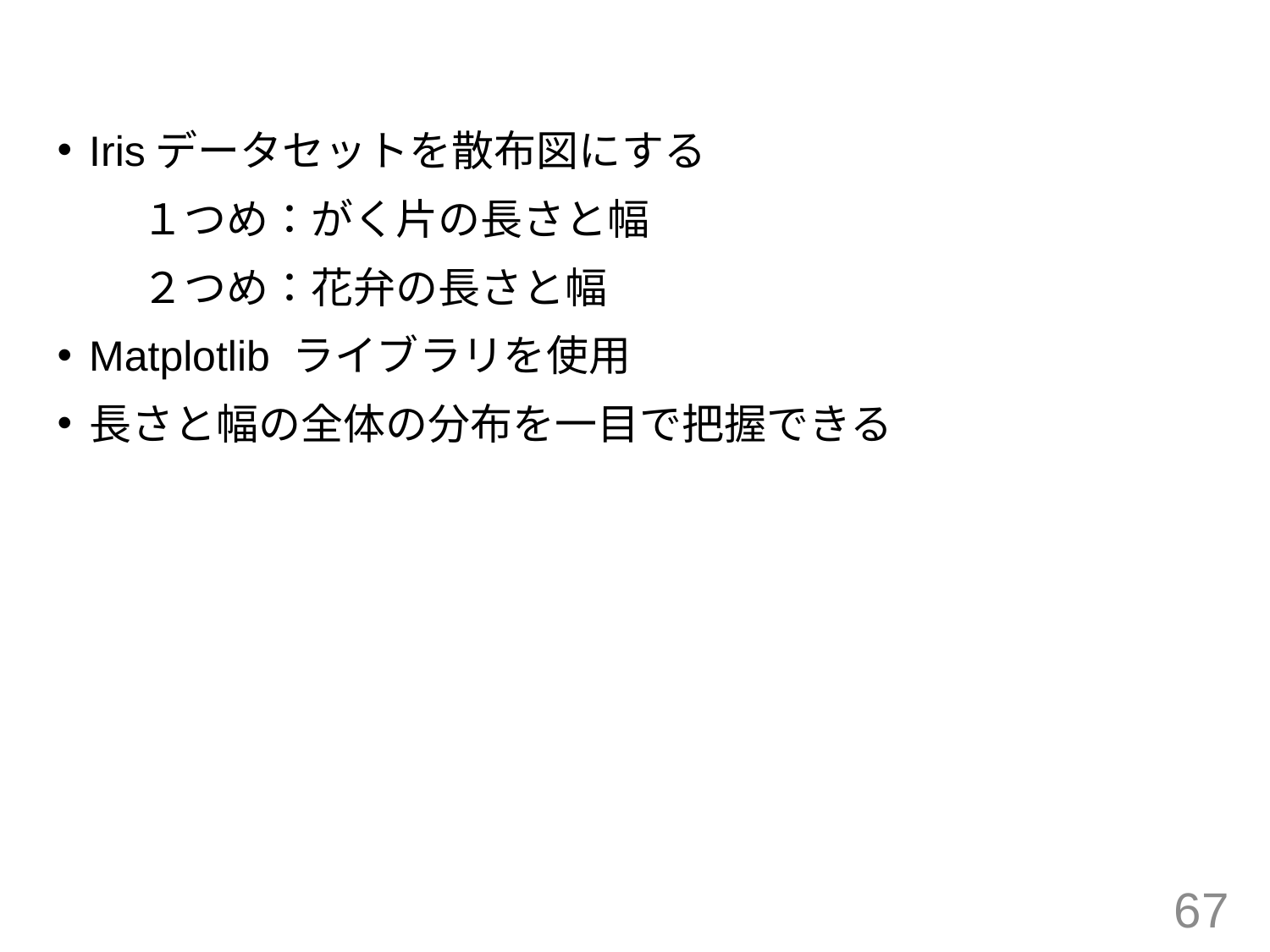

#
Irisデータセットを散布図にする
　　１つめ：がく片の長さと幅
　　２つめ：花弁の長さと幅
Matplotlib ライブラリを使用
長さと幅の全体の分布を一目で把握できる

67